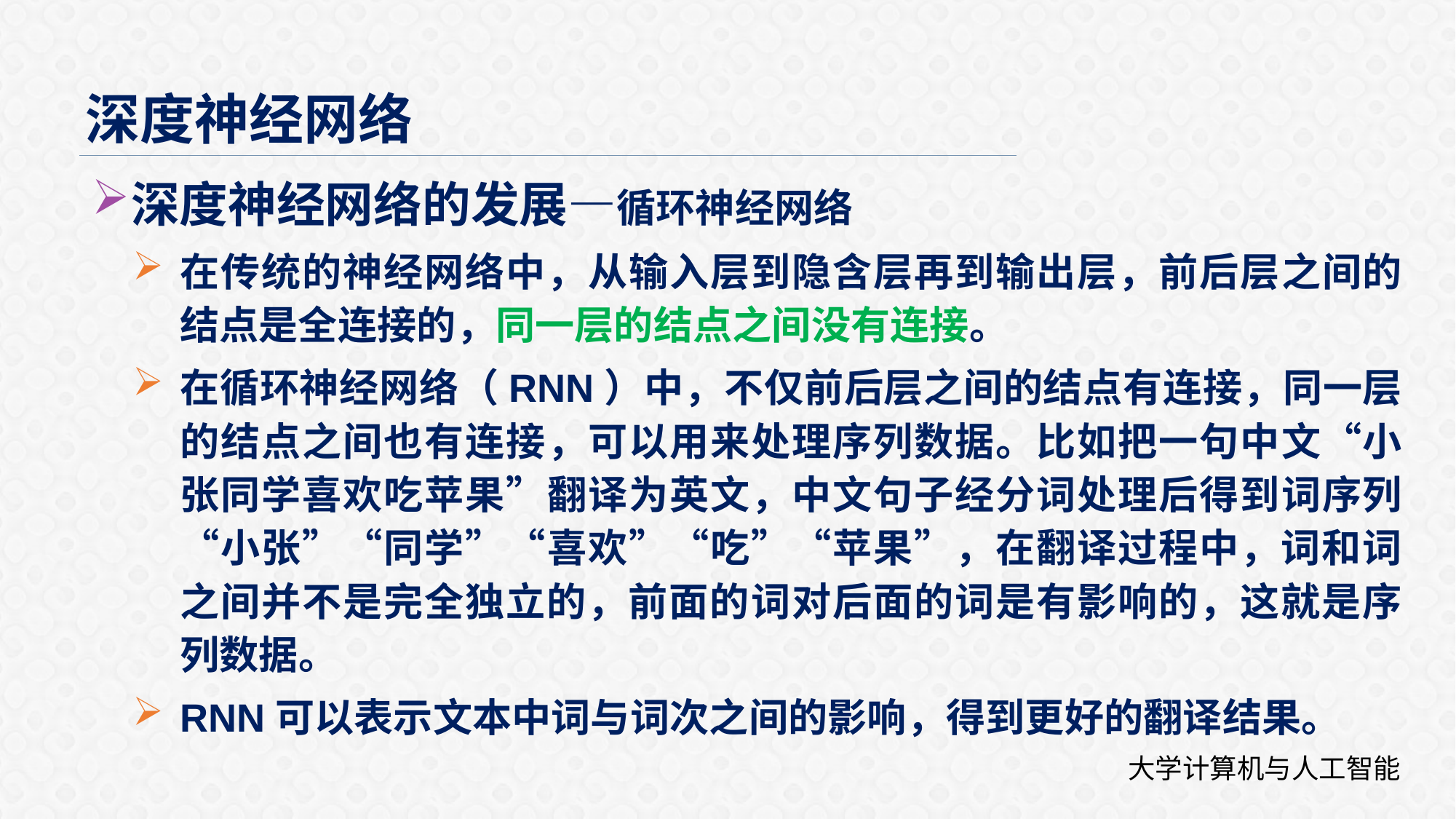

深度神经网络
深度神经网络的发展—循环神经网络
在传统的神经网络中，从输入层到隐含层再到输出层，前后层之间的结点是全连接的，同一层的结点之间没有连接。
在循环神经网络（RNN）中，不仅前后层之间的结点有连接，同一层的结点之间也有连接，可以用来处理序列数据。比如把一句中文“小张同学喜欢吃苹果”翻译为英文，中文句子经分词处理后得到词序列“小张”“同学”“喜欢”“吃”“苹果”，在翻译过程中，词和词之间并不是完全独立的，前面的词对后面的词是有影响的，这就是序列数据。
RNN可以表示文本中词与词次之间的影响，得到更好的翻译结果。